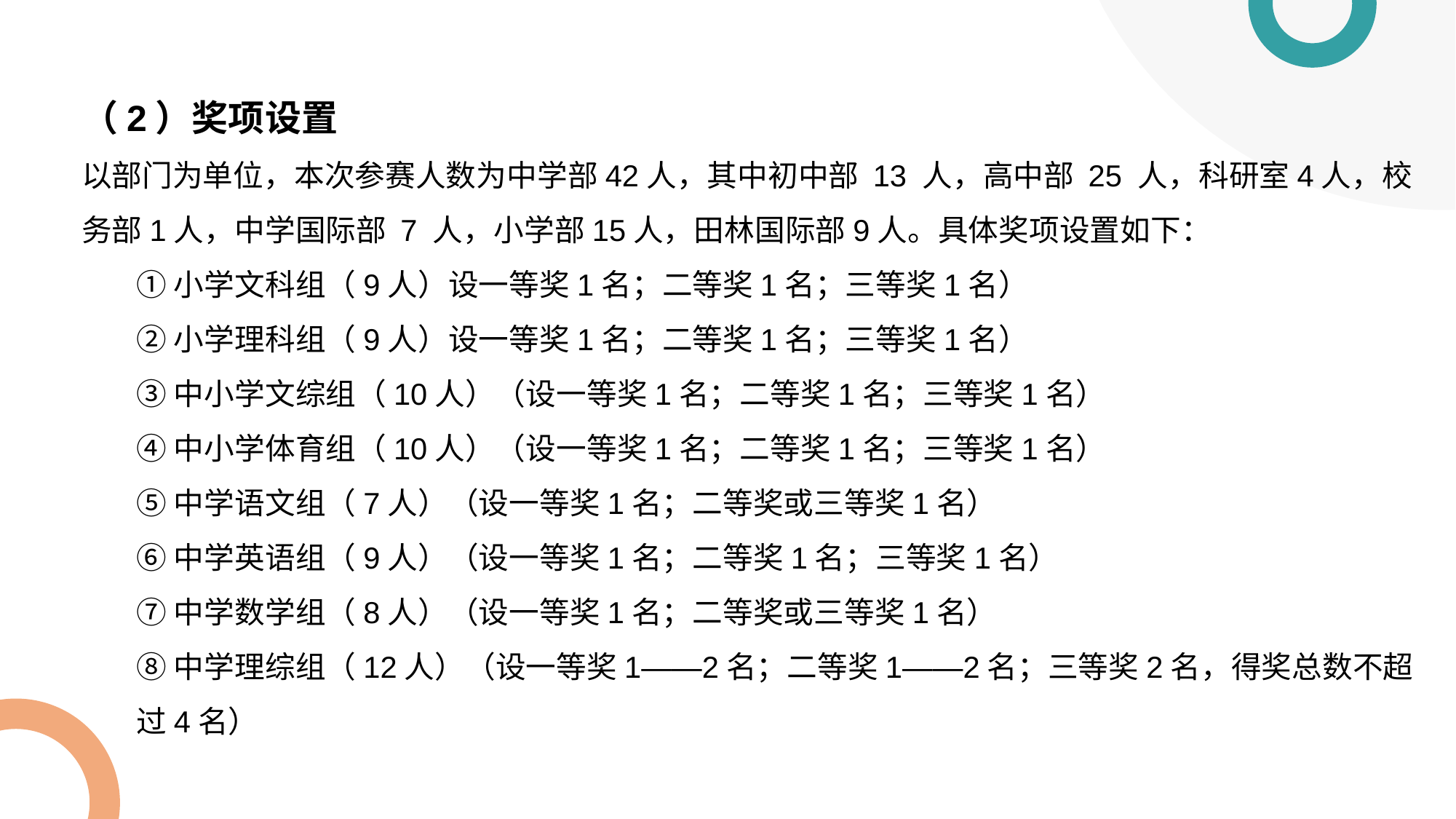

（2）奖项设置
以部门为单位，本次参赛人数为中学部42人，其中初中部 13 人，高中部 25 人，科研室4人，校务部1人，中学国际部 7 人，小学部15人，田林国际部9人。具体奖项设置如下：
①小学文科组（9人）设一等奖1名；二等奖1名；三等奖1名）
②小学理科组（9人）设一等奖1名；二等奖1名；三等奖1名）
③中小学文综组（10人）（设一等奖1名；二等奖1名；三等奖1名）
④中小学体育组（10人）（设一等奖1名；二等奖1名；三等奖1名）
⑤中学语文组（7人）（设一等奖1名；二等奖或三等奖1名）
⑥中学英语组（9人）（设一等奖1名；二等奖1名；三等奖1名）
⑦中学数学组（8人）（设一等奖1名；二等奖或三等奖1名）
⑧中学理综组（12人）（设一等奖1——2名；二等奖1——2名；三等奖2名，得奖总数不超过4名）